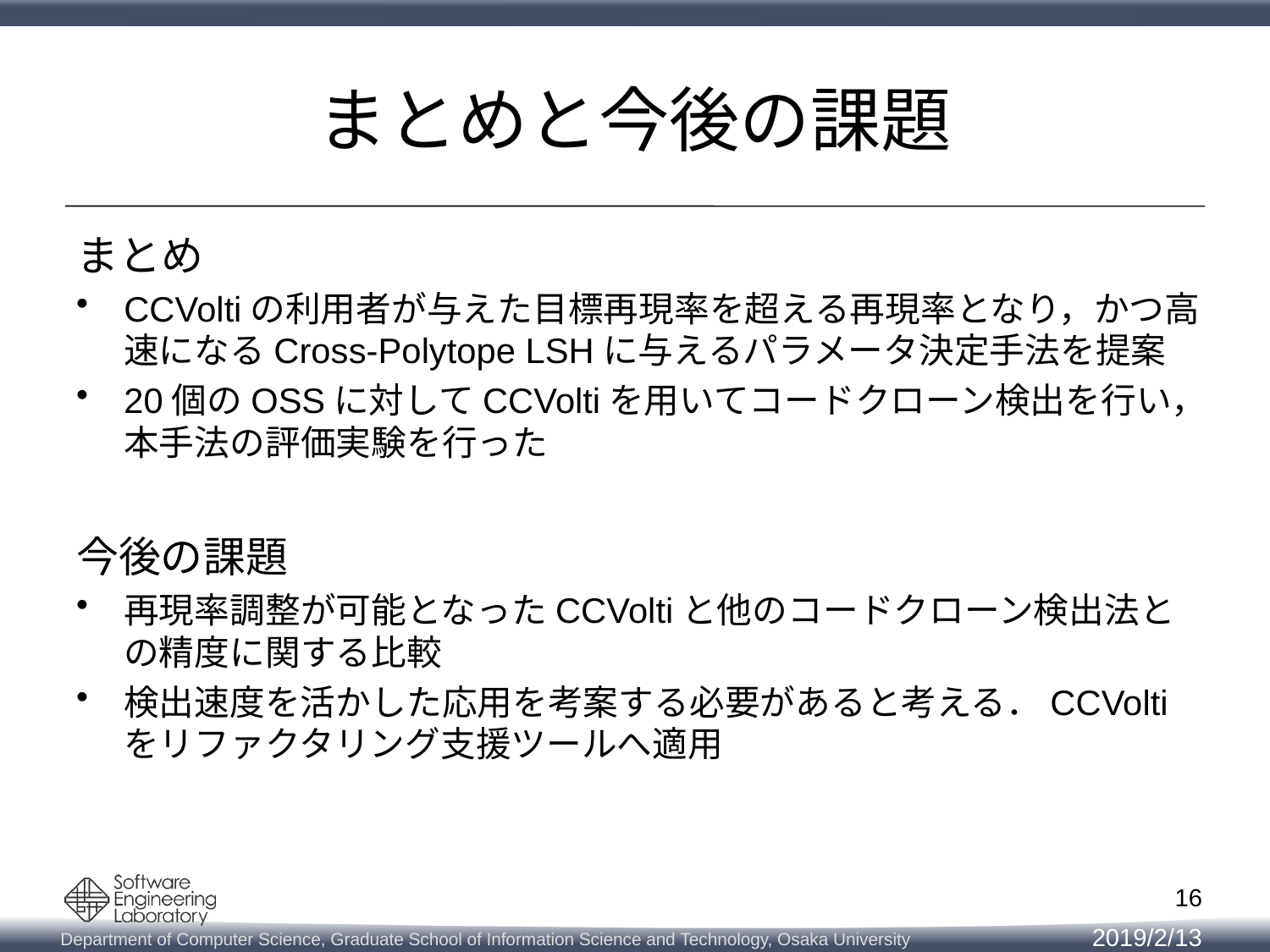

# まとめと今後の課題
まとめ
CCVoltiの利用者が与えた目標再現率を超える再現率となり，かつ高速になるCross-Polytope LSHに与えるパラメータ決定手法を提案
20個のOSSに対してCCVoltiを用いてコードクローン検出を行い，本手法の評価実験を行った

今後の課題
再現率調整が可能となったCCVoltiと他のコードクローン検出法との精度に関する比較
検出速度を活かした応用を考案する必要があると考える．CCVoltiをリファクタリング支援ツールへ適用
16
2019/2/13